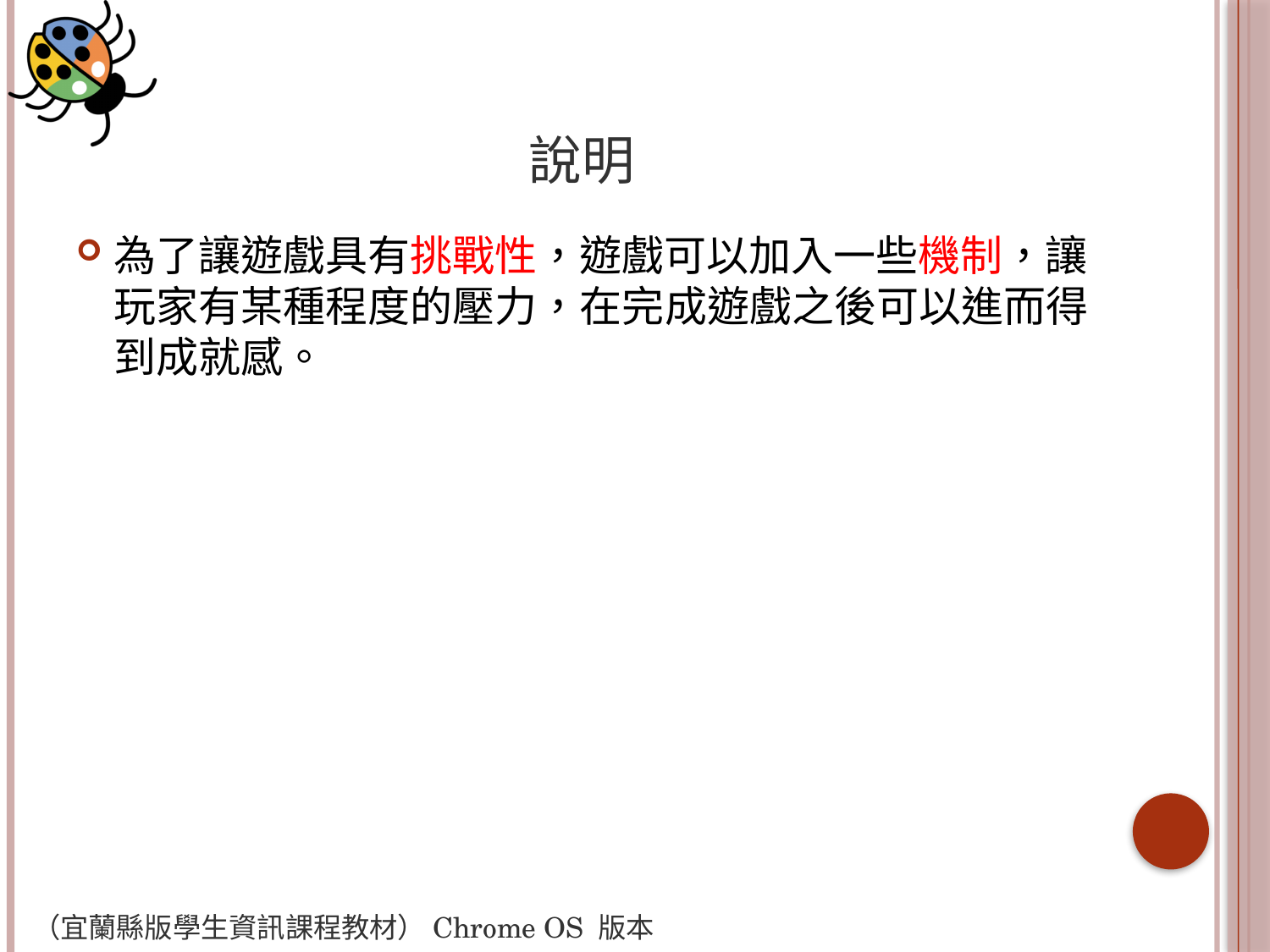

# 說明
為了讓遊戲具有挑戰性，遊戲可以加入一些機制，讓玩家有某種程度的壓力，在完成遊戲之後可以進而得到成就感。
（宜蘭縣版學生資訊課程教材）Chrome OS 版本